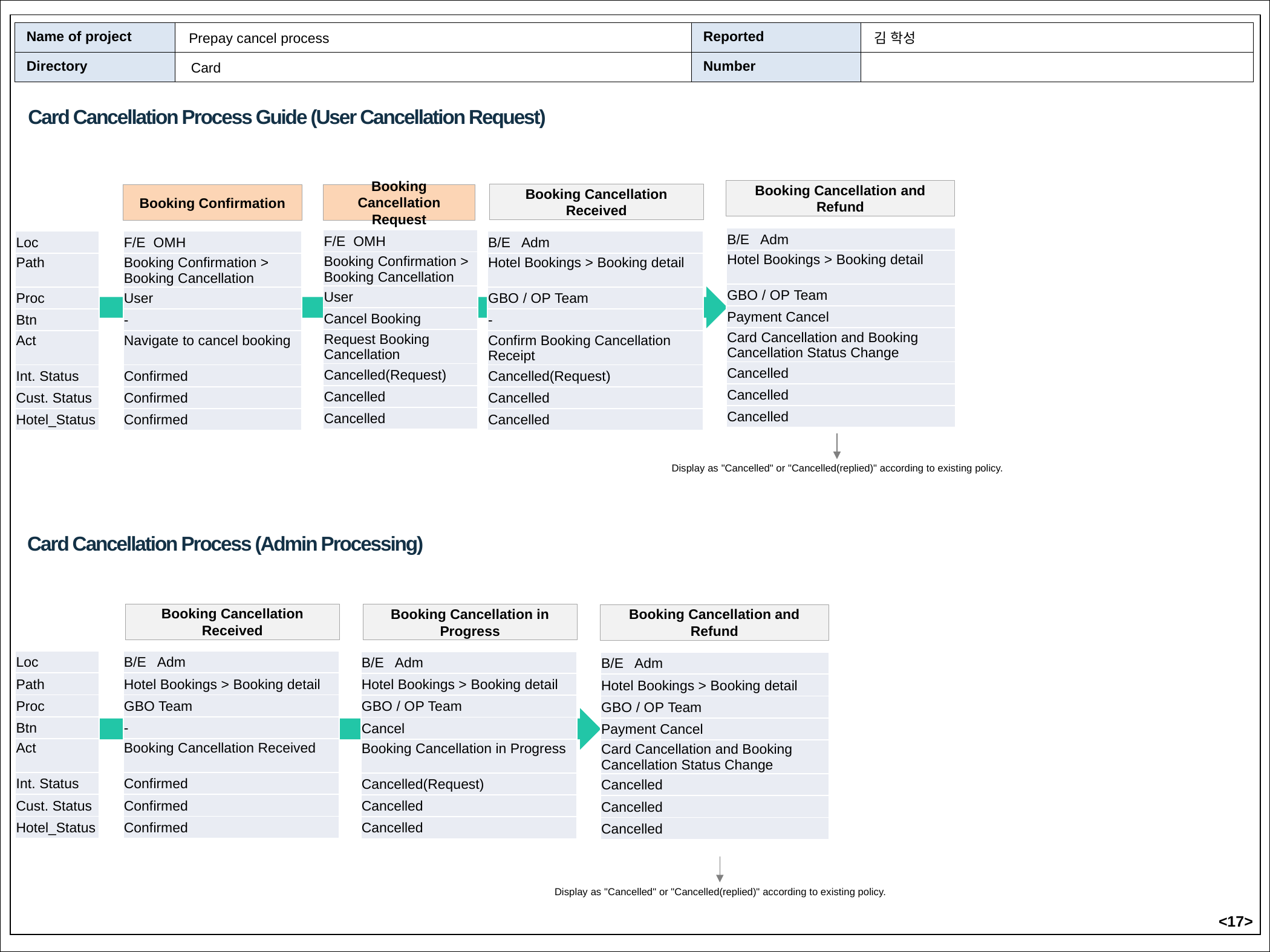

Prepay cancel process
김 학성
Card

Card Cancellation Process Guide (User Cancellation Request)
Booking Cancellation and Refund
Booking Cancellation Received
Booking Cancellation Request
Booking Confirmation
| B/E Adm |
| --- |
| Hotel Bookings > Booking detail |
| GBO / OP Team |
| Payment Cancel |
| Card Cancellation and Booking Cancellation Status Change |
| Cancelled |
| Cancelled |
| Cancelled |
| F/E OMH |
| --- |
| Booking Confirmation > Booking Cancellation |
| User |
| Cancel Booking |
| Request Booking Cancellation |
| Cancelled(Request) |
| Cancelled |
| Cancelled |
| Loc |
| --- |
| Path |
| Proc |
| Btn |
| Act |
| Int. Status |
| Cust. Status |
| Hotel\_Status |
| F/E OMH |
| --- |
| Booking Confirmation > Booking Cancellation |
| User |
| - |
| Navigate to cancel booking |
| Confirmed |
| Confirmed |
| Confirmed |
| B/E Adm |
| --- |
| Hotel Bookings > Booking detail |
| GBO / OP Team |
| - |
| Confirm Booking Cancellation Receipt |
| Cancelled(Request) |
| Cancelled |
| Cancelled |
`
Display as "Cancelled" or "Cancelled(replied)" according to existing policy.
Card Cancellation Process (Admin Processing)
Booking Cancellation Received
Booking Cancellation in Progress
Booking Cancellation and Refund
| B/E Adm |
| --- |
| Hotel Bookings > Booking detail |
| GBO Team |
| - |
| Booking Cancellation Received |
| Confirmed |
| Confirmed |
| Confirmed |
| Loc |
| --- |
| Path |
| Proc |
| Btn |
| Act |
| Int. Status |
| Cust. Status |
| Hotel\_Status |
| B/E Adm |
| --- |
| Hotel Bookings > Booking detail |
| GBO / OP Team |
| Cancel |
| Booking Cancellation in Progress |
| Cancelled(Request) |
| Cancelled |
| Cancelled |
| B/E Adm |
| --- |
| Hotel Bookings > Booking detail |
| GBO / OP Team |
| Payment Cancel |
| Card Cancellation and Booking Cancellation Status Change |
| Cancelled |
| Cancelled |
| Cancelled |

Display as "Cancelled" or "Cancelled(replied)" according to existing policy.